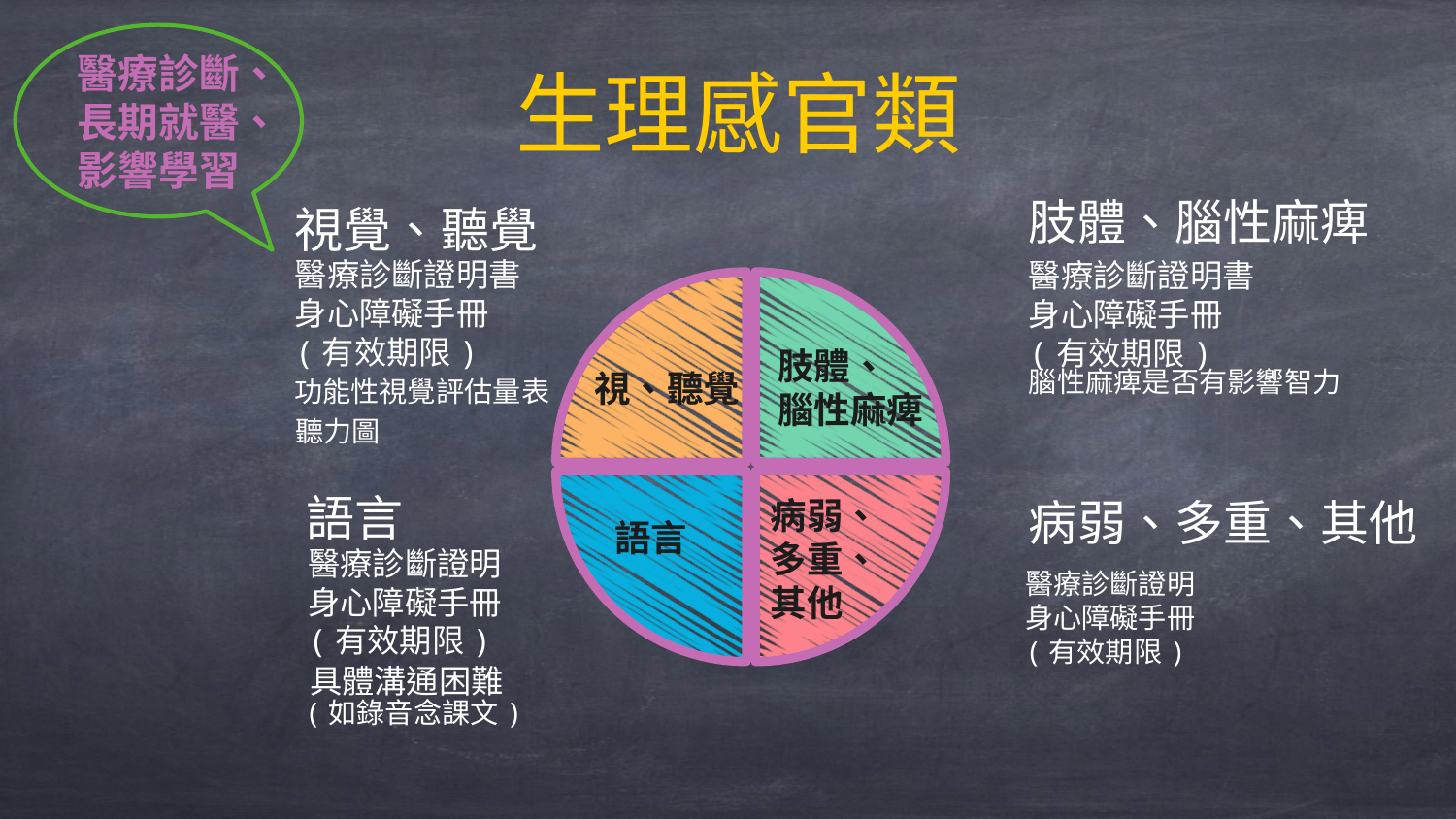

醫療診斷、長期就醫、
影響學習
生理感官類
肢體、腦性麻痺
醫療診斷證明書
身心障礙手冊
(有效期限)

腦性麻痺是否有影響智力
視覺、聽覺
醫療診斷證明書
身心障礙手冊
(有效期限)

功能性視覺評估量表
聽力圖

肢體、
腦性麻痺
視、聽覺
語言
醫療診斷證明
身心障礙手冊
(有效期限)
具體溝通困難
(如錄音念課文)
病弱、
多重、
其他
病弱、多重、其他

語言
醫療診斷證明
身心障礙手冊
(有效期限)